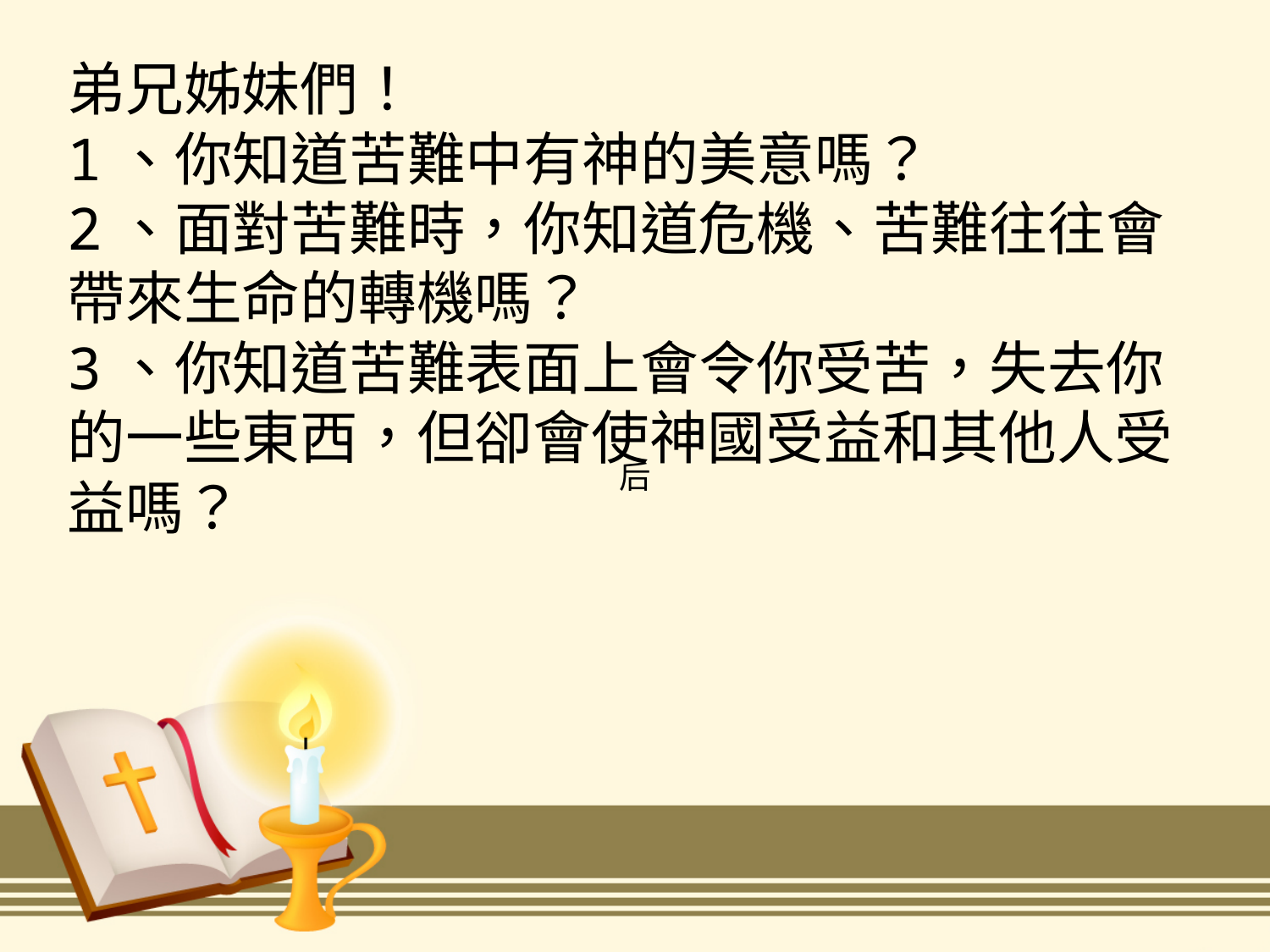

弟兄姊妹們！
1、你知道苦難中有神的美意嗎？
2、面對苦難時，你知道危機、苦難往往會帶來生命的轉機嗎？
3、你知道苦難表面上會令你受苦，失去你的一些東西，但卻會使神國受益和其他人受益嗎？

后